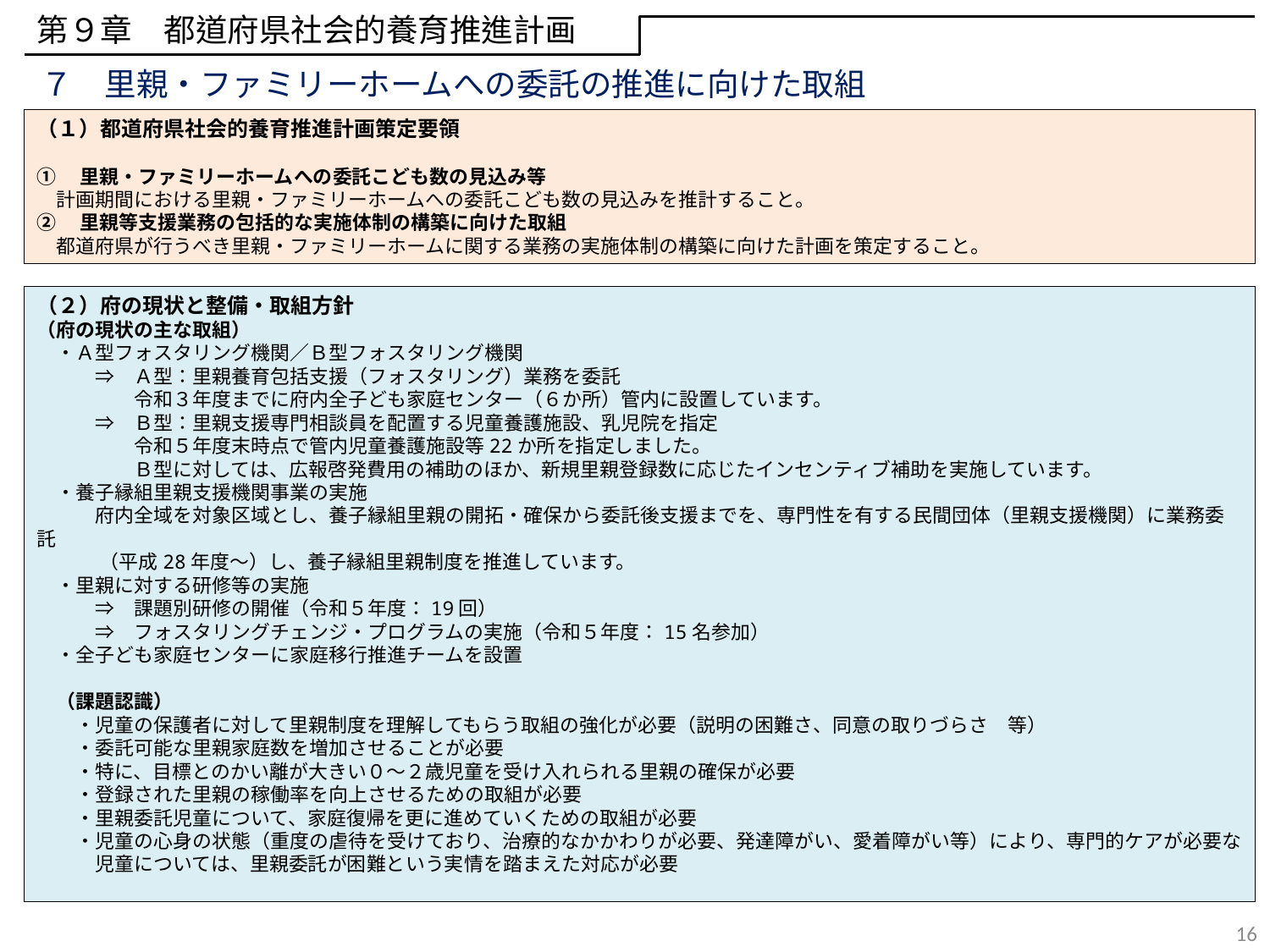

第９章　都道府県社会的養育推進計画
７　里親・ファミリーホームへの委託の推進に向けた取組
（１）都道府県社会的養育推進計画策定要領

①　里親・ファミリーホームへの委託こども数の見込み等
　計画期間における里親・ファミリーホームへの委託こども数の見込みを推計すること。
②　里親等支援業務の包括的な実施体制の構築に向けた取組
　都道府県が行うべき里親・ファミリーホームに関する業務の実施体制の構築に向けた計画を策定すること。
（２）府の現状と整備・取組方針
（府の現状の主な取組）
　・Ａ型フォスタリング機関／Ｂ型フォスタリング機関
　　　⇒　Ａ型：里親養育包括支援（フォスタリング）業務を委託
　　　　　令和３年度までに府内全子ども家庭センター（６か所）管内に設置しています。
　　　⇒　Ｂ型：里親支援専門相談員を配置する児童養護施設、乳児院を指定
　　　　　令和５年度末時点で管内児童養護施設等22か所を指定しました。
　　　　　Ｂ型に対しては、広報啓発費用の補助のほか、新規里親登録数に応じたインセンティブ補助を実施しています。
　・養子縁組里親支援機関事業の実施
　　　府内全域を対象区域とし、養子縁組里親の開拓・確保から委託後支援までを、専門性を有する民間団体（里親支援機関）に業務委託
　　　 （平成28年度～）し、養子縁組里親制度を推進しています。
　・里親に対する研修等の実施
　　　⇒　課題別研修の開催（令和５年度：19回）
　　　⇒　フォスタリングチェンジ・プログラムの実施（令和５年度：15名参加）
　・全子ども家庭センターに家庭移行推進チームを設置

　（課題認識）
　　・児童の保護者に対して里親制度を理解してもらう取組の強化が必要（説明の困難さ、同意の取りづらさ　等）
　　・委託可能な里親家庭数を増加させることが必要
　　・特に、目標とのかい離が大きい０～２歳児童を受け入れられる里親の確保が必要
　　・登録された里親の稼働率を向上させるための取組が必要
　　・里親委託児童について、家庭復帰を更に進めていくための取組が必要
　　・児童の心身の状態（重度の虐待を受けており、治療的なかかわりが必要、発達障がい、愛着障がい等）により、専門的ケアが必要な
　　　児童については、里親委託が困難という実情を踏まえた対応が必要
16